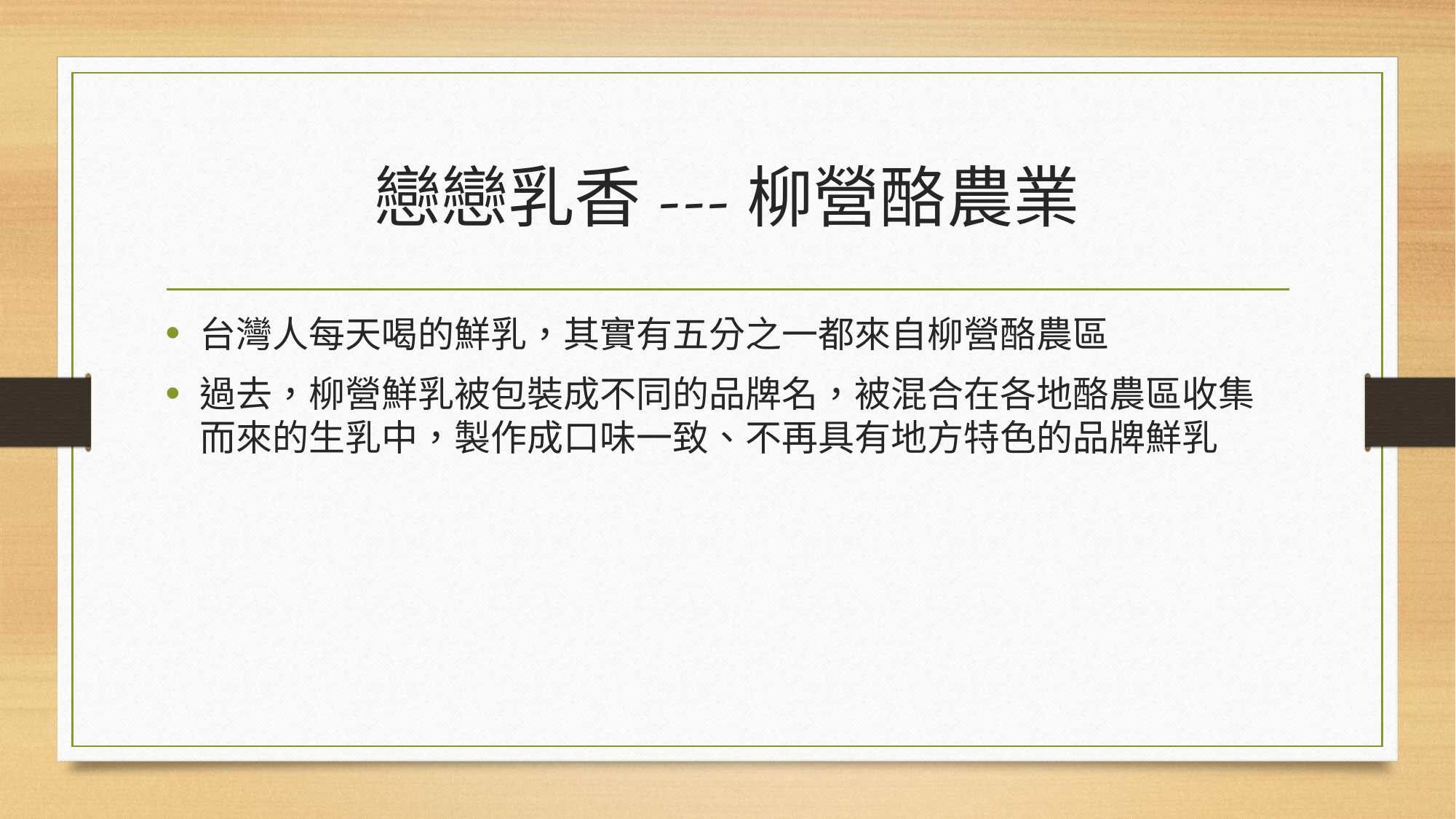

# 戀戀乳香---柳營酪農業
台灣人每天喝的鮮乳，其實有五分之一都來自柳營酪農區
過去，柳營鮮乳被包裝成不同的品牌名，被混合在各地酪農區收集而來的生乳中，製作成口味一致、不再具有地方特色的品牌鮮乳